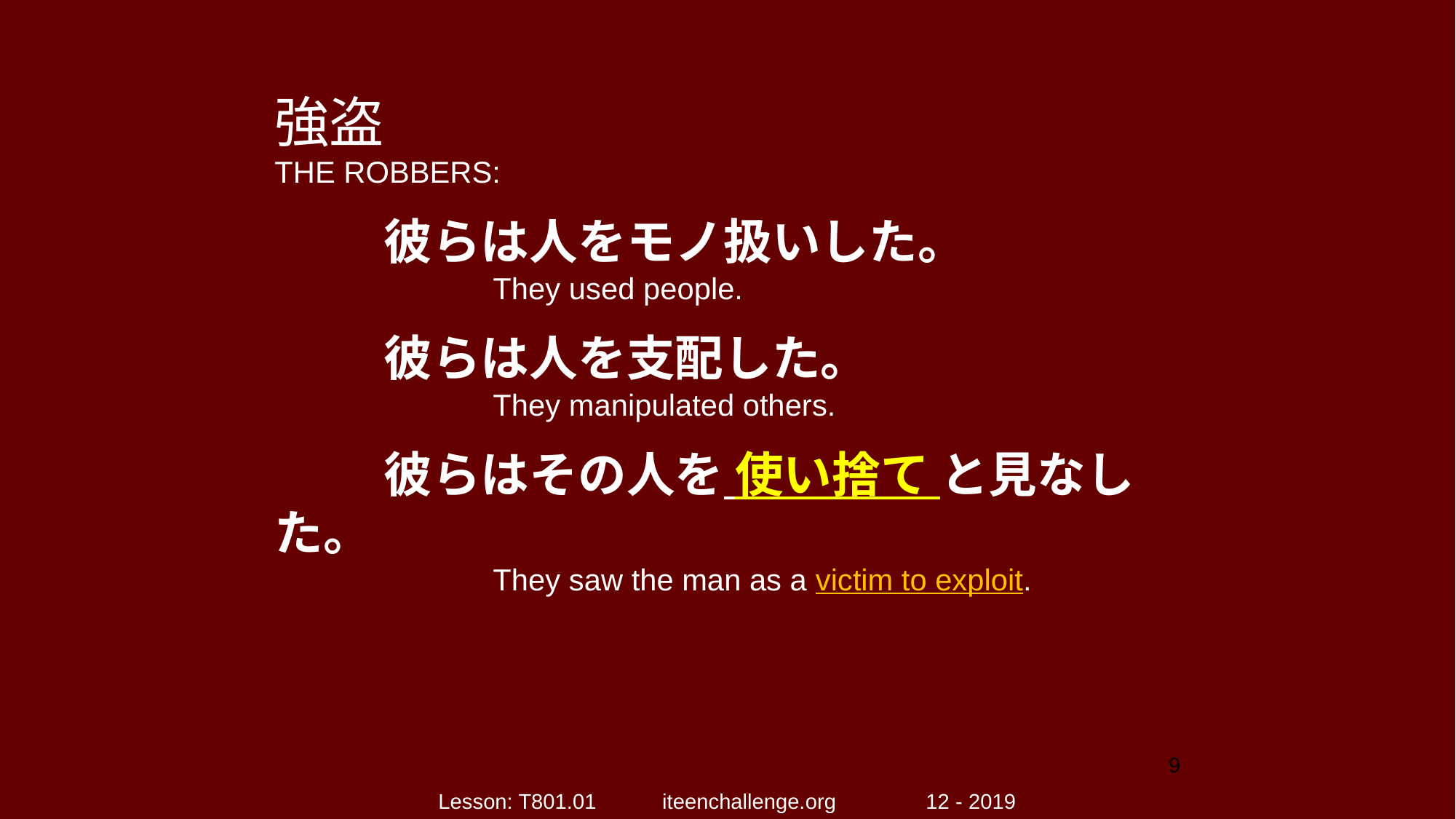

強盗
THE ROBBERS:

	彼らは人をモノ扱いした。
　　　　　	They used people.

	彼らは人を支配した。
　　　　　	They manipulated others.

	彼らはその人を 使い捨て と見なした。
　　　　　	They saw the man as a victim to exploit.
9
Lesson: T801.01           iteenchallenge.org               12 - 2019
victim to exploit